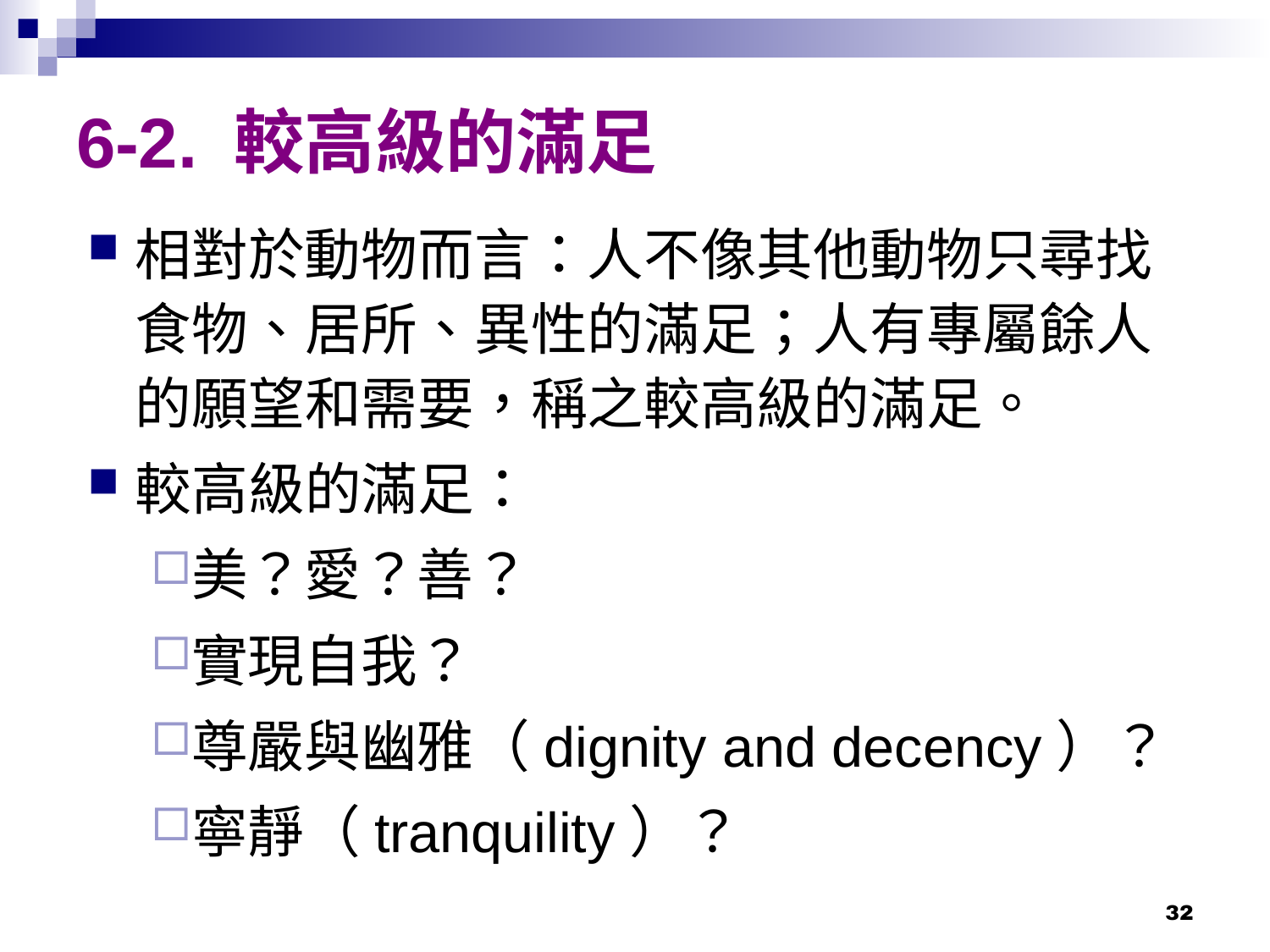

# 6-2. 較高級的滿足
相對於動物而言：人不像其他動物只尋找食物、居所、異性的滿足；人有專屬餘人的願望和需要，稱之較高級的滿足。
較高級的滿足：
美？愛？善？
實現自我？
尊嚴與幽雅（dignity and decency）？
寧靜（tranquility）？
32